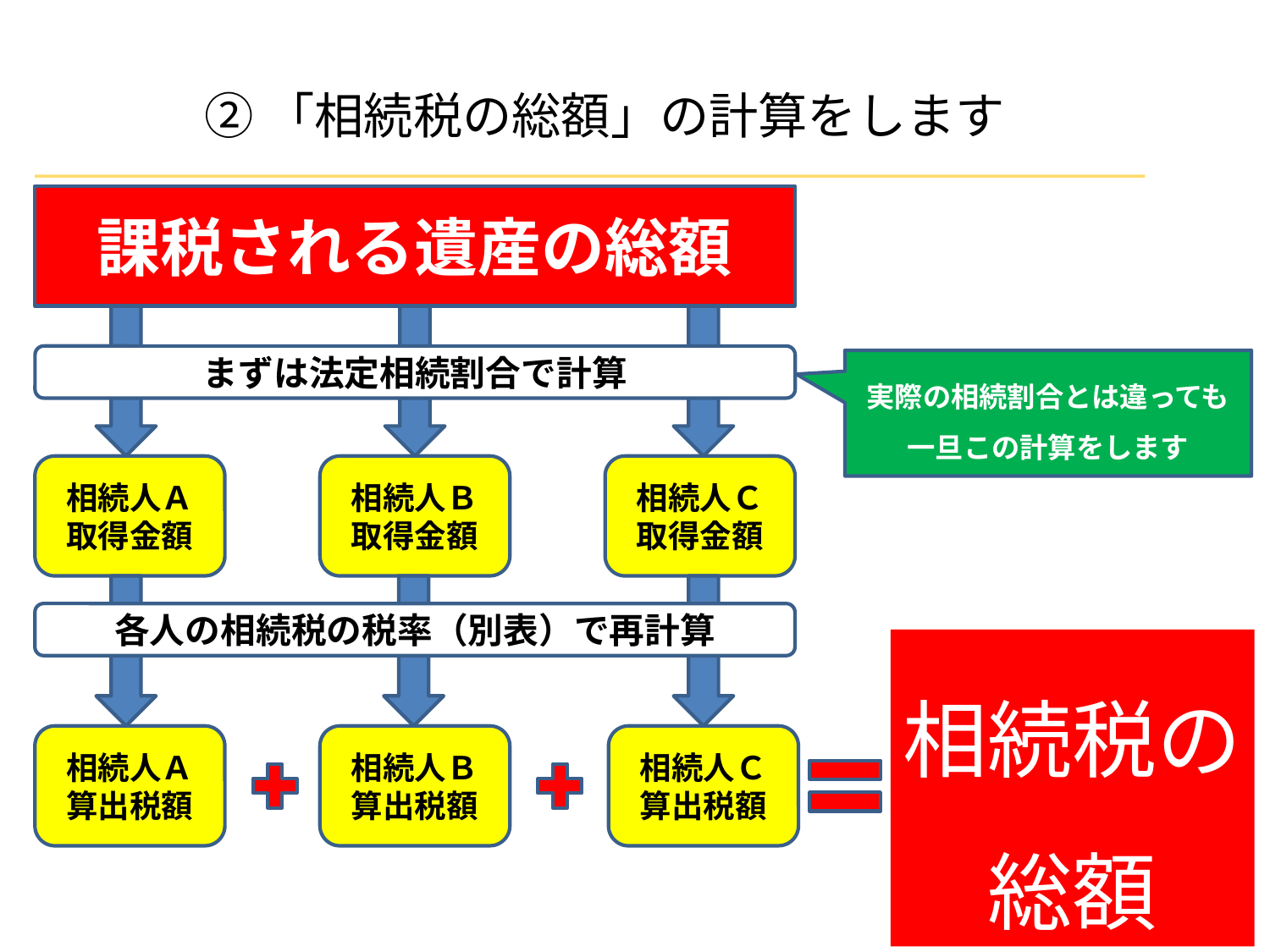

②「相続税の総額」の計算をします
課税される遺産の総額

まずは法定相続割合で計算
実際の相続割合とは違っても一旦この計算をします
相続人Ａ
取得金額
相続人Ｂ
取得金額
相続人Ｃ
取得金額

各人の相続税の税率（別表）で再計算
相続税の
総額
相続人Ａ
算出税額
相続人Ｂ
算出税額
相続人Ｃ
算出税額